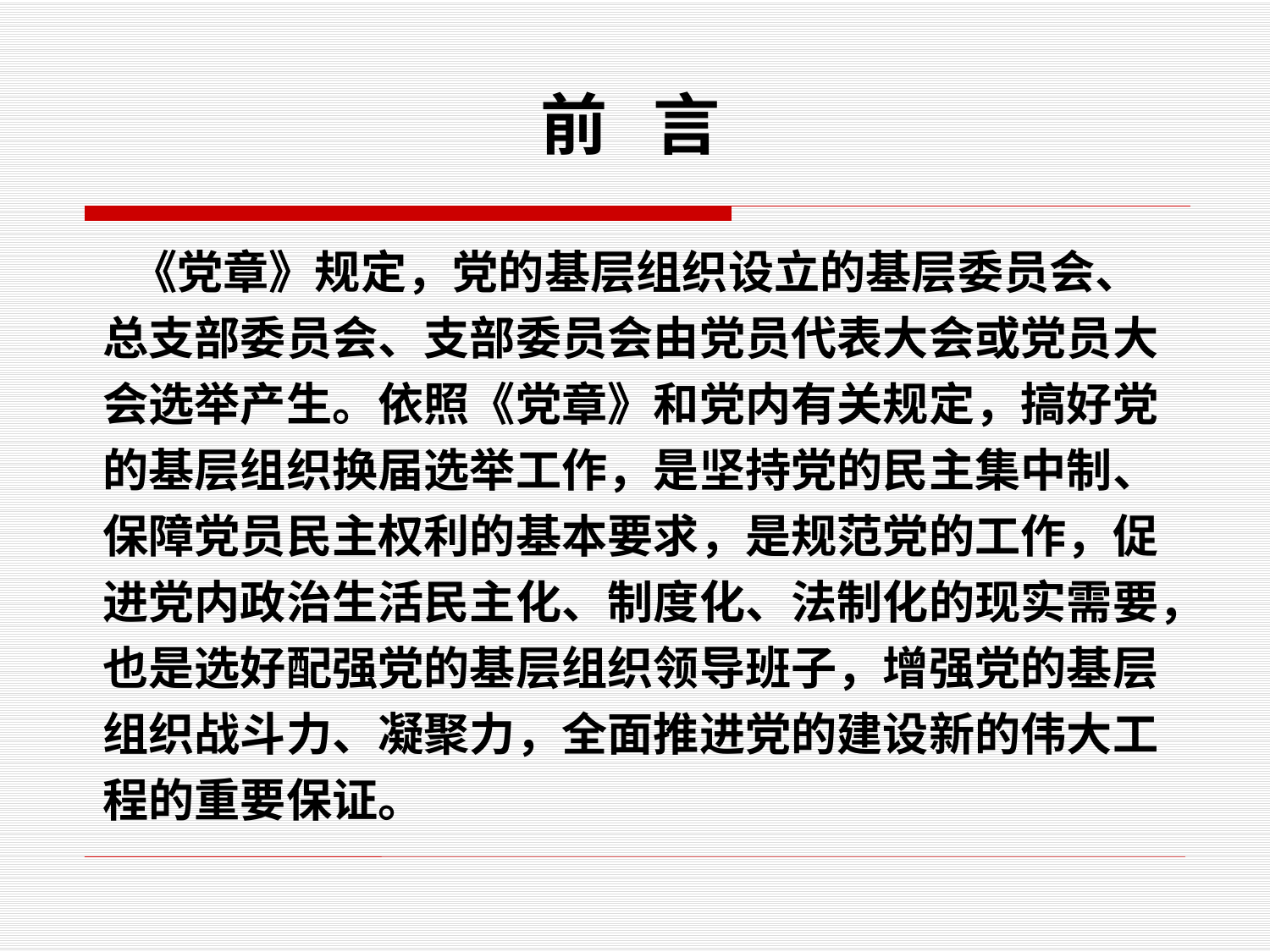

# 前   言
        《党章》规定，党的基层组织设立的基层委员会、总支部委员会、支部委员会由党员代表大会或党员大会选举产生。依照《党章》和党内有关规定，搞好党的基层组织换届选举工作，是坚持党的民主集中制、保障党员民主权利的基本要求，是规范党的工作，促进党内政治生活民主化、制度化、法制化的现实需要，也是选好配强党的基层组织领导班子，增强党的基层组织战斗力、凝聚力，全面推进党的建设新的伟大工程的重要保证。